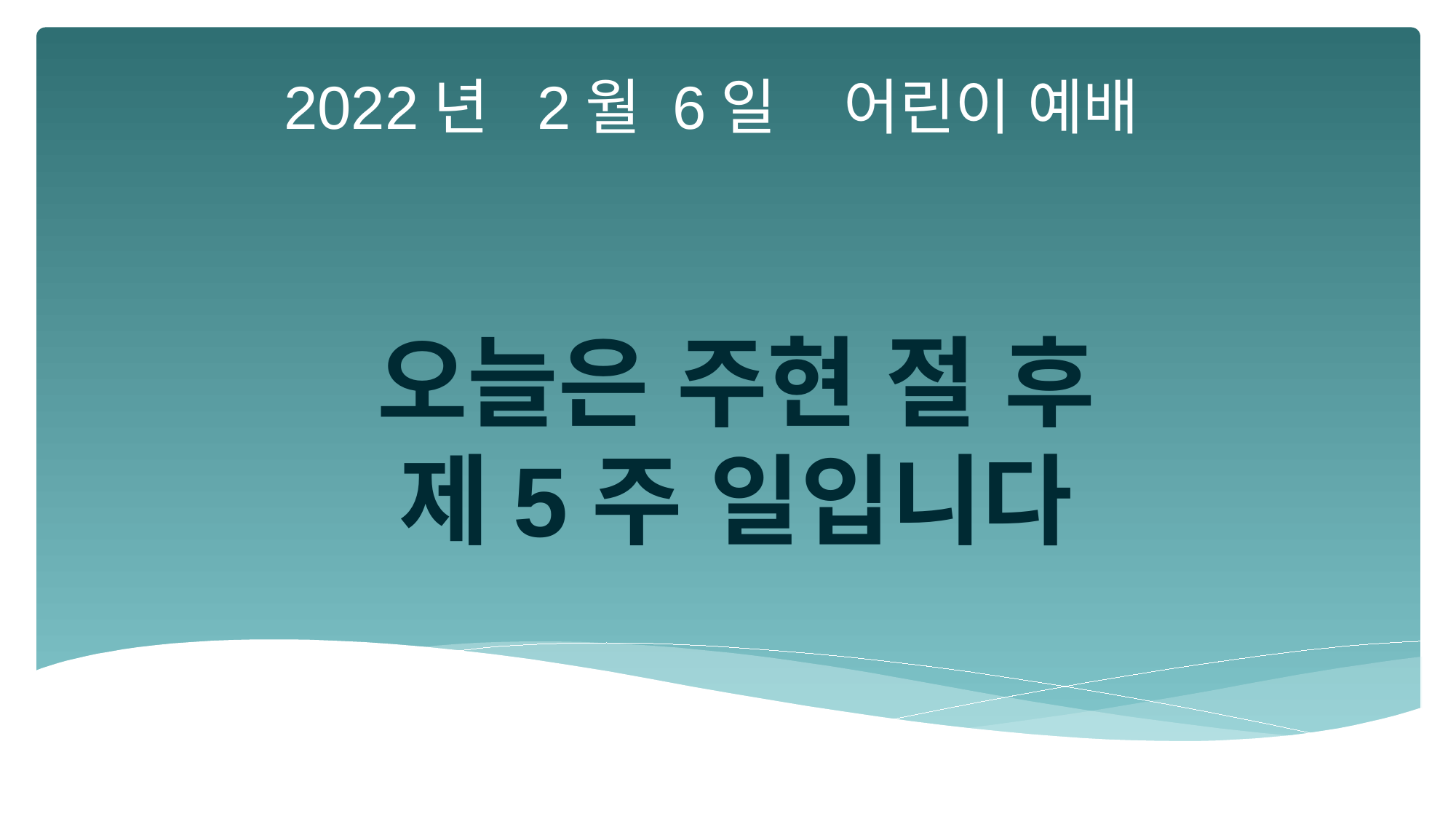

2022년  2월 6일    어린이 예배
오늘은 주현 절 후
제5주 일입니다